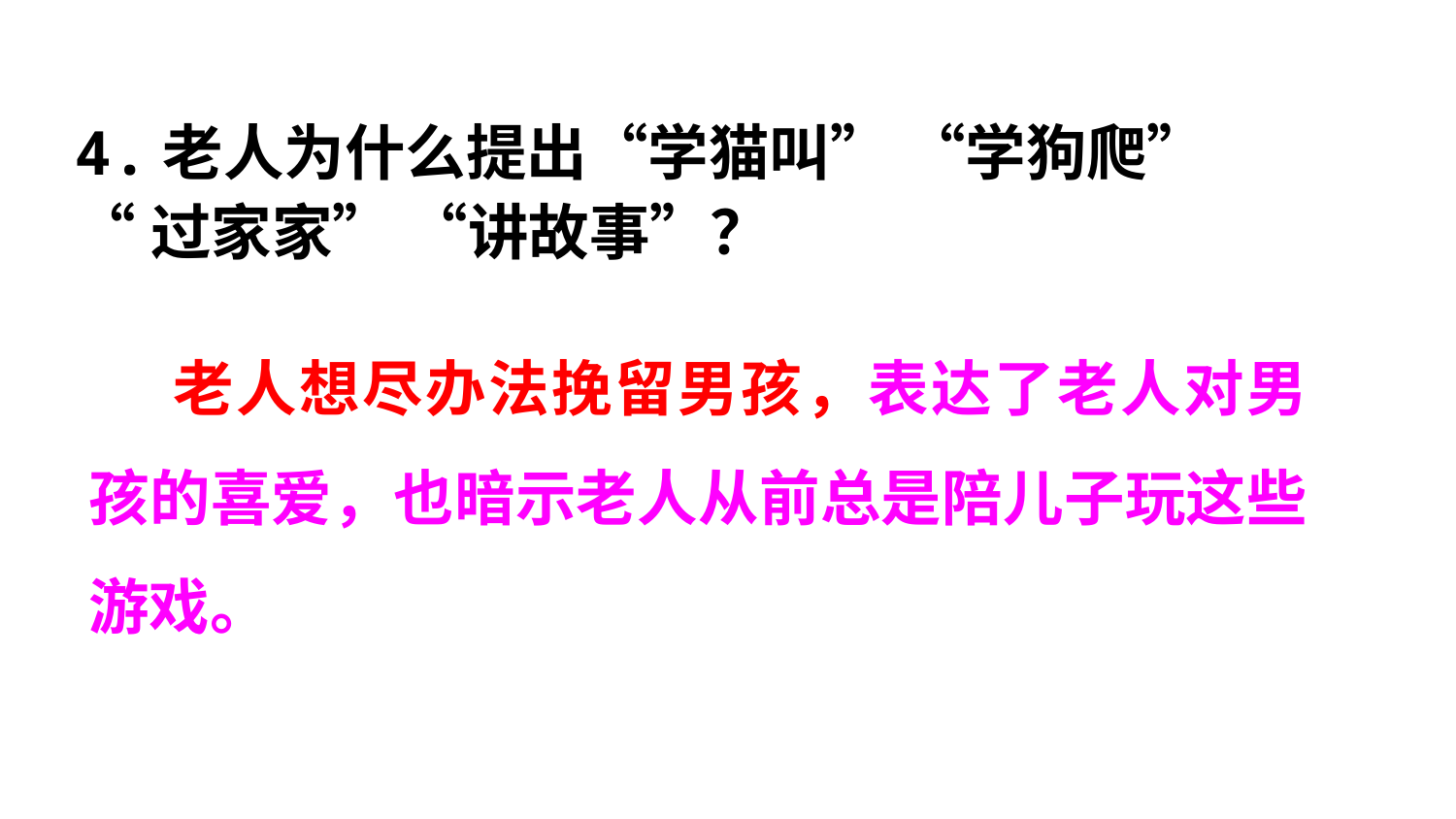

4.老人为什么提出“学猫叫” “学狗爬”
“过家家” “讲故事”？
     老人想尽办法挽留男孩，表达了老人对男孩的喜爱，也暗示老人从前总是陪儿子玩这些游戏。